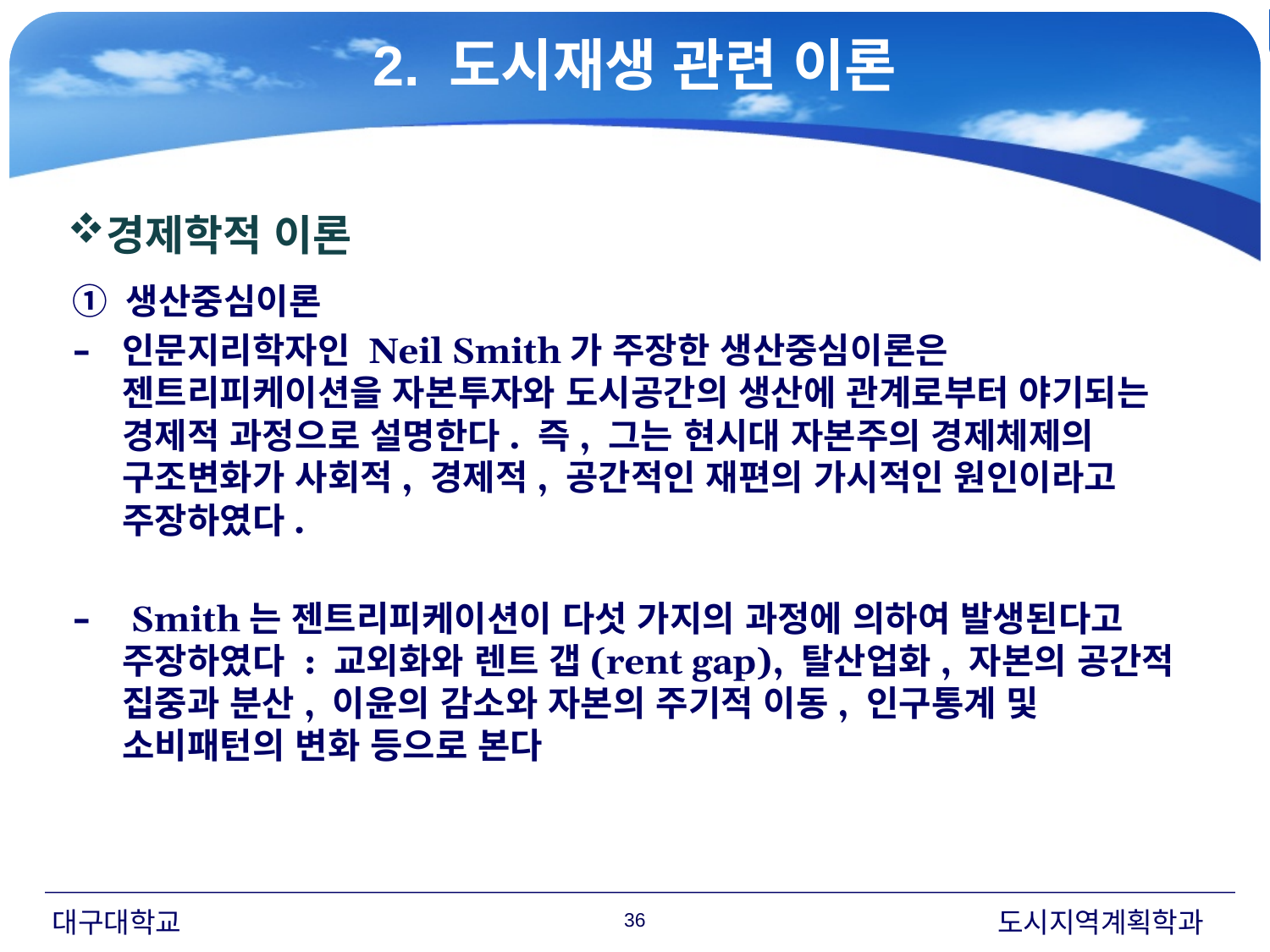

2. 도시재생 관련 이론
#
경제학적 이론
① 생산중심이론
인문지리학자인 Neil Smith가 주장한 생산중심이론은 젠트리피케이션을 자본투자와 도시공간의 생산에 관계로부터 야기되는 경제적 과정으로 설명한다. 즉, 그는 현시대 자본주의 경제체제의 구조변화가 사회적, 경제적, 공간적인 재편의 가시적인 원인이라고  주장하였다.

 Smith는 젠트리피케이션이 다섯 가지의 과정에 의하여 발생된다고 주장하였다 : 교외화와 렌트 갭(rent gap), 탈산업화, 자본의 공간적 집중과 분산, 이윤의 감소와 자본의 주기적 이동, 인구통계 및 소비패턴의 변화 등으로 본다